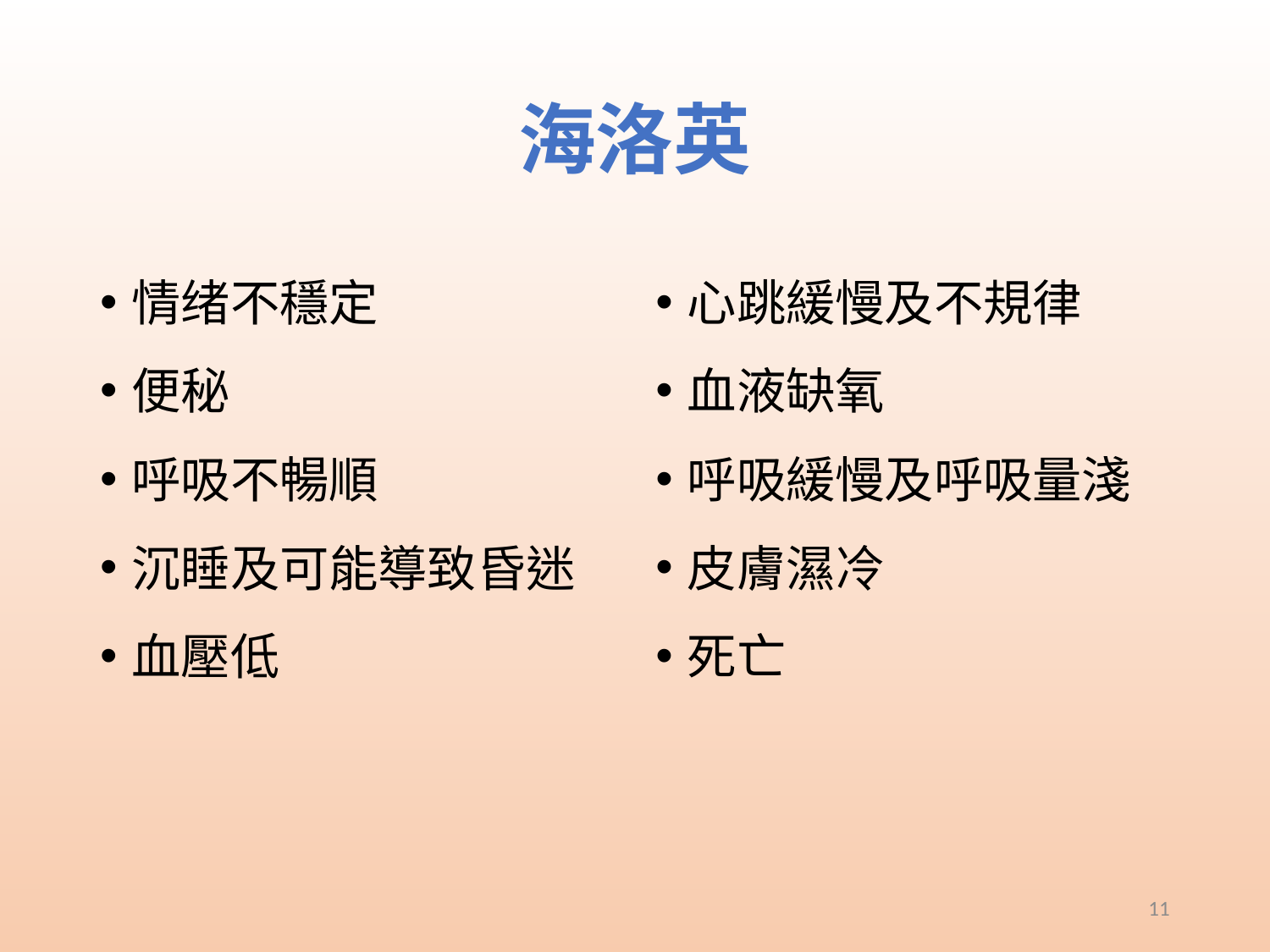

# 海洛英
情绪不穩定
便秘
呼吸不暢順
沉睡及可能導致昏迷
血壓低

心跳緩慢及不規律
血液缺氧
呼吸緩慢及呼吸量淺
皮膚濕冷
死亡

11